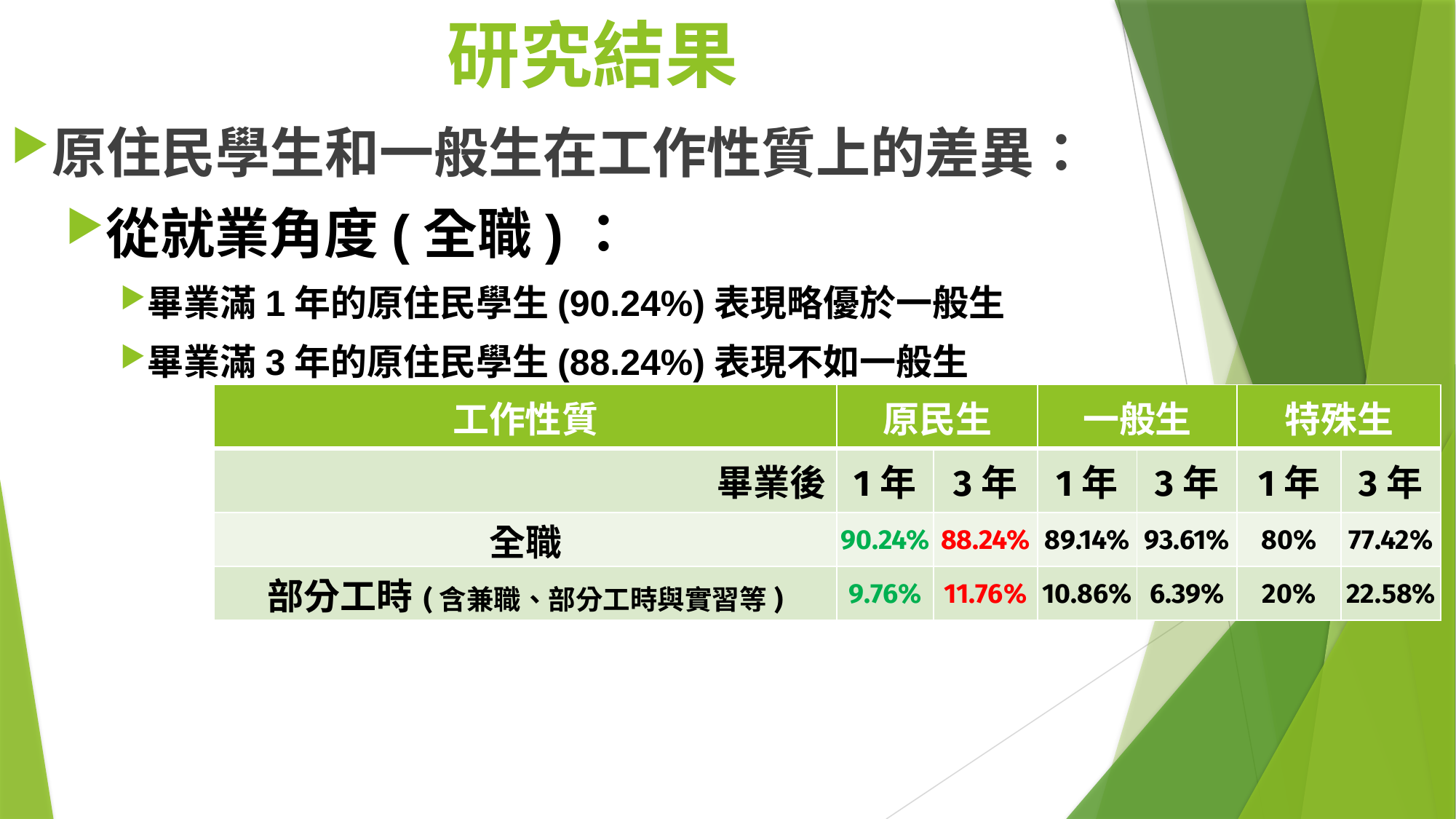

# 研究結果
原住民學生和一般生在工作性質上的差異：
從就業角度(全職)：
畢業滿1年的原住民學生(90.24%)表現略優於一般生
畢業滿3年的原住民學生(88.24%)表現不如一般生

| 工作性質 | 原民生 |  | 一般生 |  | 特殊生 |  |
| --- | --- | --- | --- | --- | --- | --- |
| 畢業後 | 1年 | 3年 | 1年 | 3年 | 1年 | 3年 |
| 全職 | 90.24% | 88.24% | 89.14% | 93.61% | 80% | 77.42% |
| 部分工時(含兼職、部分工時與實習等) | 9.76% | 11.76% | 10.86% | 6.39% | 20% | 22.58% |